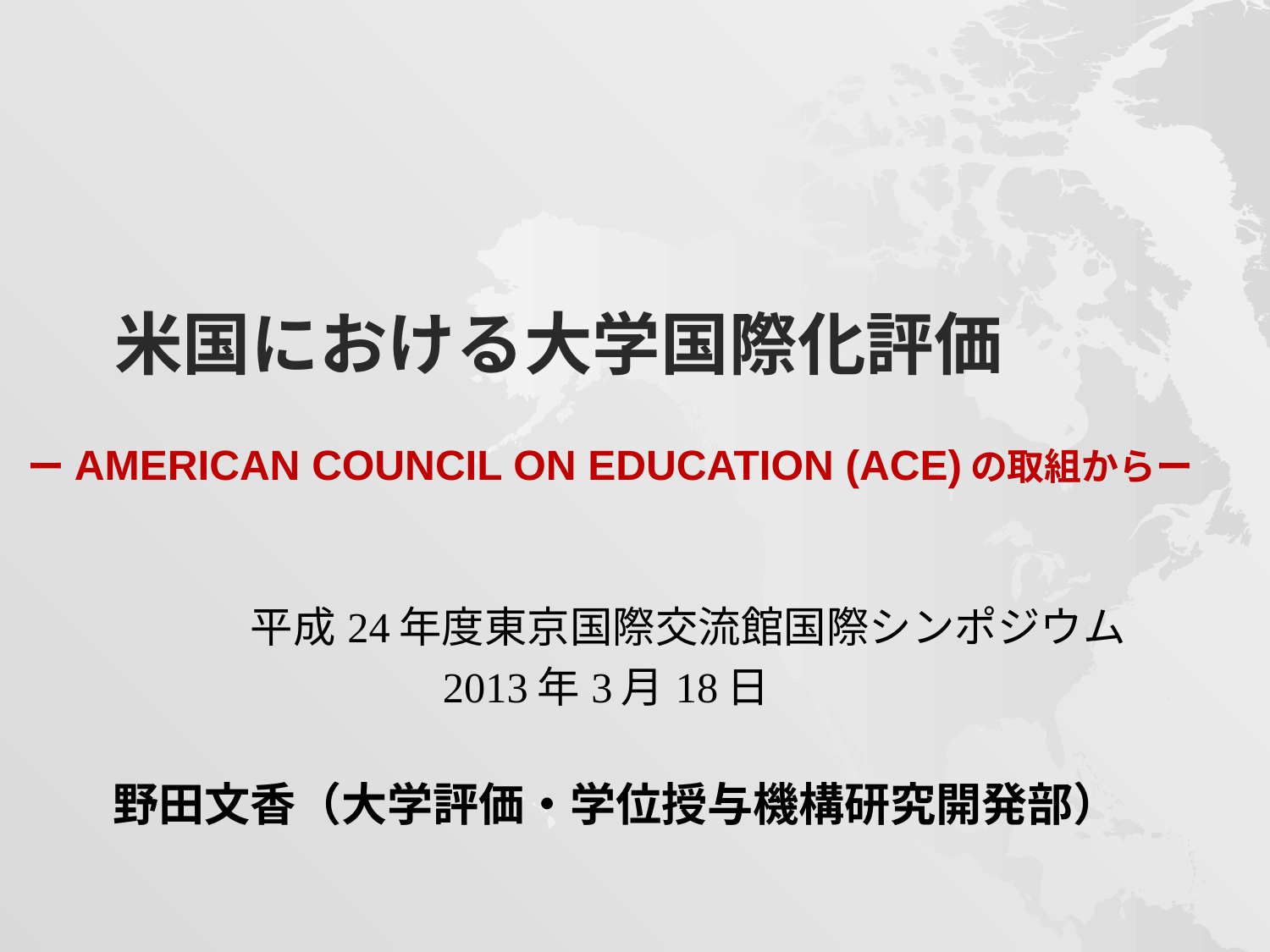

# 米国における大学国際化評価 ーAmerican Council on Education (ACE)の取組からー

　　　　平成24年度東京国際交流館国際シンポジウム
                       　　　2013年3月18日

　野田文香（大学評価・学位授与機構研究開発部）